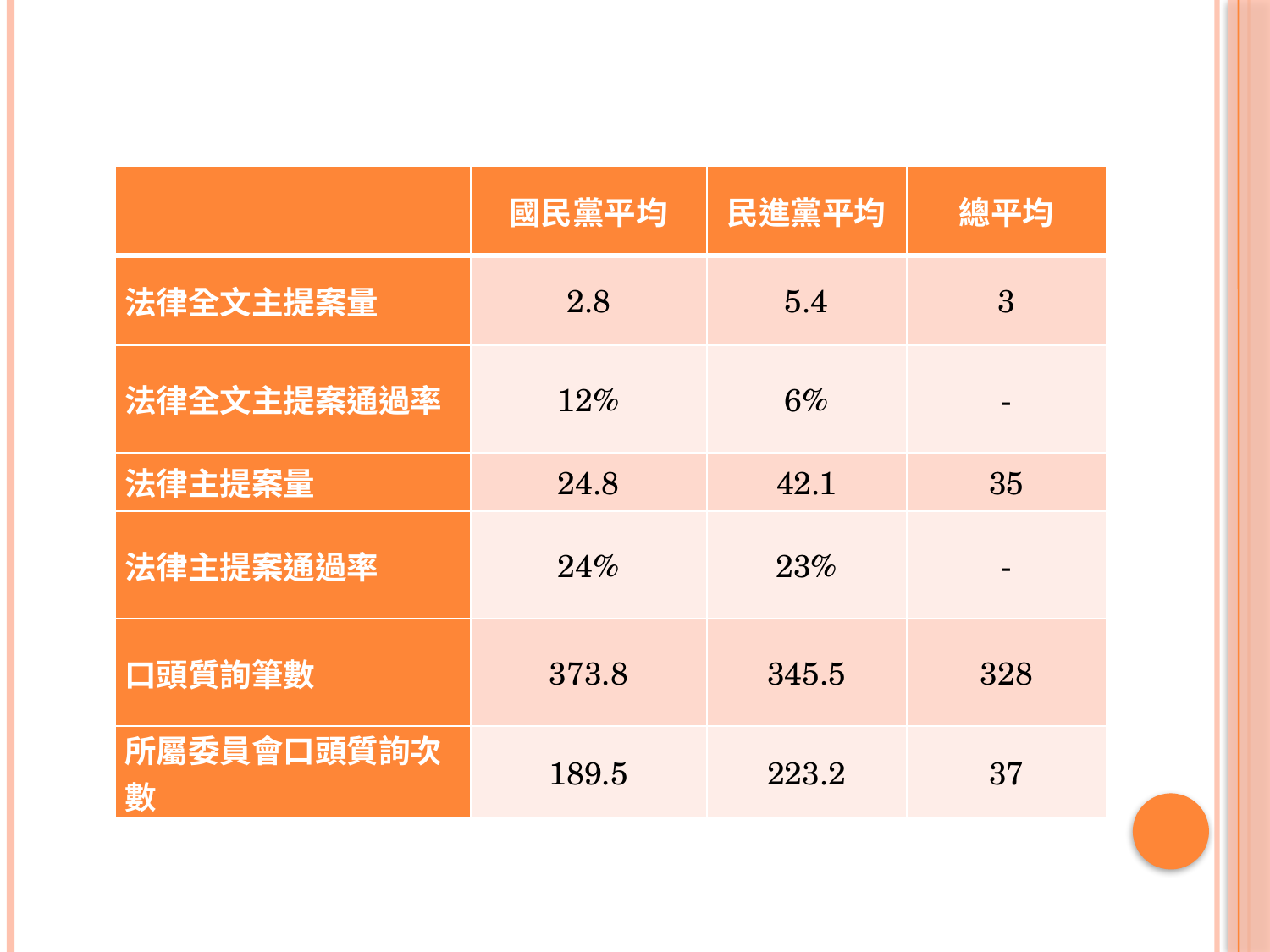

|  | 國民黨平均 | 民進黨平均 | 總平均 |
| --- | --- | --- | --- |
| 法律全文主提案量 | 2.8 | 5.4 | 3 |
| 法律全文主提案通過率 | 12% | 6% | - |
| 法律主提案量 | 24.8 | 42.1 | 35 |
| 法律主提案通過率 | 24% | 23% | - |
| 口頭質詢筆數 | 373.8 | 345.5 | 328 |
| 所屬委員會口頭質詢次數 | 189.5 | 223.2 | 37 |